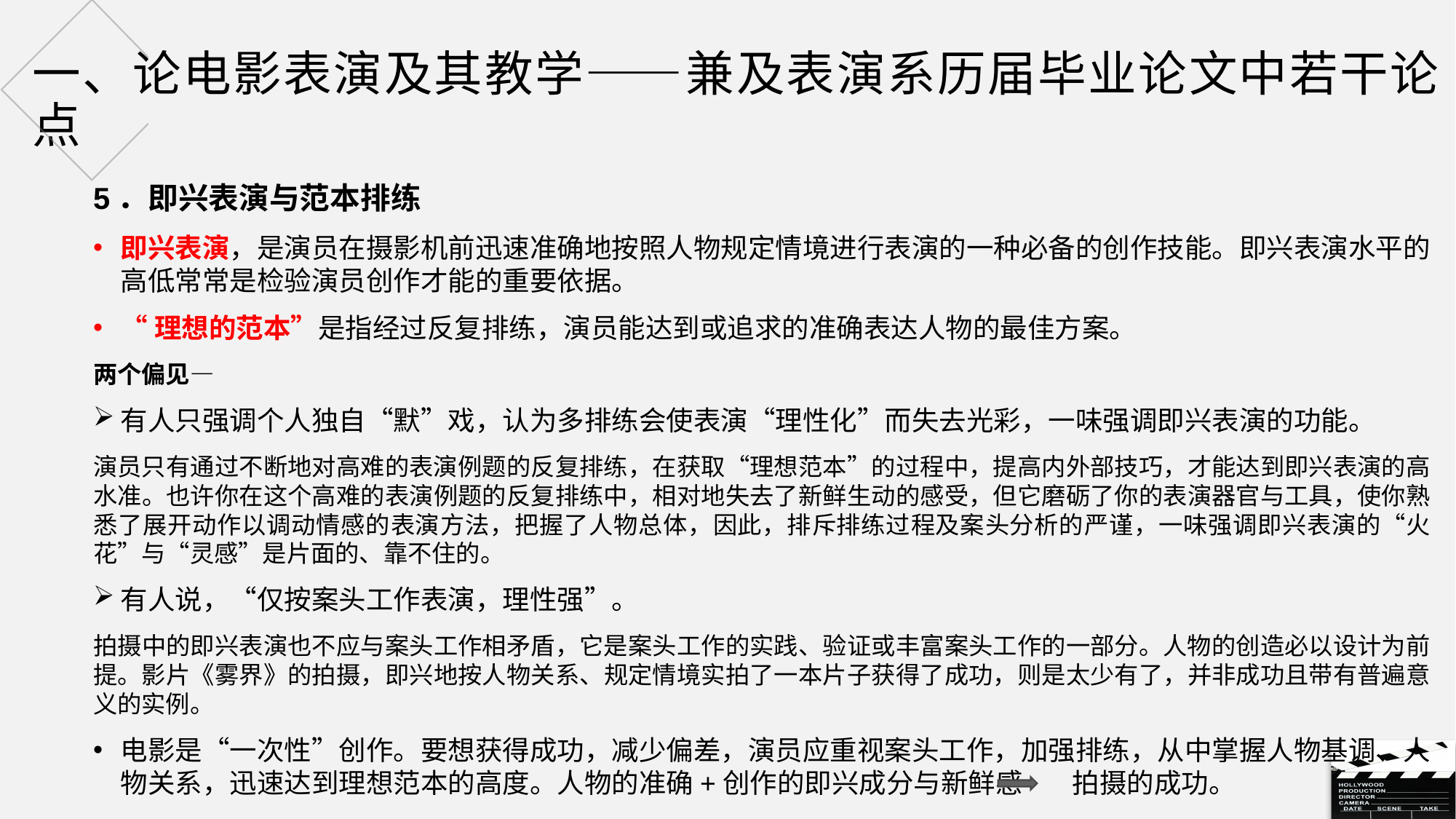

# 一、论电影表演及其教学——兼及表演系历届毕业论文中若干论点
5．即兴表演与范本排练
即兴表演，是演员在摄影机前迅速准确地按照人物规定情境进行表演的一种必备的创作技能。即兴表演水平的高低常常是检验演员创作才能的重要依据。
“理想的范本”是指经过反复排练，演员能达到或追求的准确表达人物的最佳方案。
两个偏见—
有人只强调个人独自“默”戏，认为多排练会使表演“理性化”而失去光彩，一味强调即兴表演的功能。
演员只有通过不断地对高难的表演例题的反复排练，在获取“理想范本”的过程中，提高内外部技巧，才能达到即兴表演的高水准。也许你在这个高难的表演例题的反复排练中，相对地失去了新鲜生动的感受，但它磨砺了你的表演器官与工具，使你熟悉了展开动作以调动情感的表演方法，把握了人物总体，因此，排斥排练过程及案头分析的严谨，一味强调即兴表演的“火花”与“灵感”是片面的、靠不住的。
有人说，“仅按案头工作表演，理性强”。
拍摄中的即兴表演也不应与案头工作相矛盾，它是案头工作的实践、验证或丰富案头工作的一部分。人物的创造必以设计为前提。影片《雾界》的拍摄，即兴地按人物关系、规定情境实拍了一本片子获得了成功，则是太少有了，并非成功且带有普遍意义的实例。
电影是“一次性”创作。要想获得成功，减少偏差，演员应重视案头工作，加强排练，从中掌握人物基调、人物关系，迅速达到理想范本的高度。人物的准确+创作的即兴成分与新鲜感        拍摄的成功。